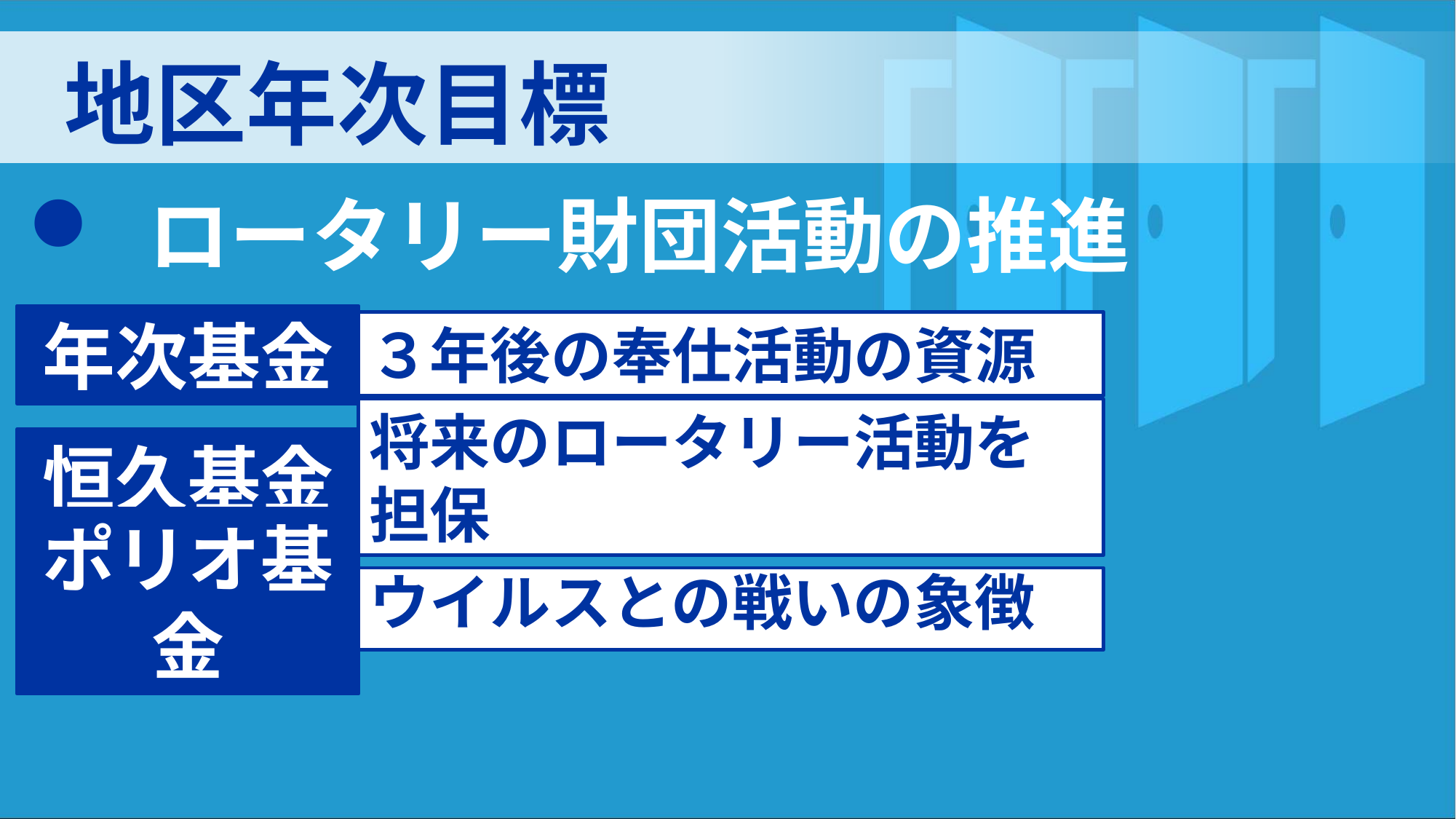

地区年次目標
 ロータリー財団活動の推進
３年後の奉仕活動の資源
年次基金
将来のロータリー活動を担保
恒久基金
ウイルスとの戦いの象徴
ポリオ基金